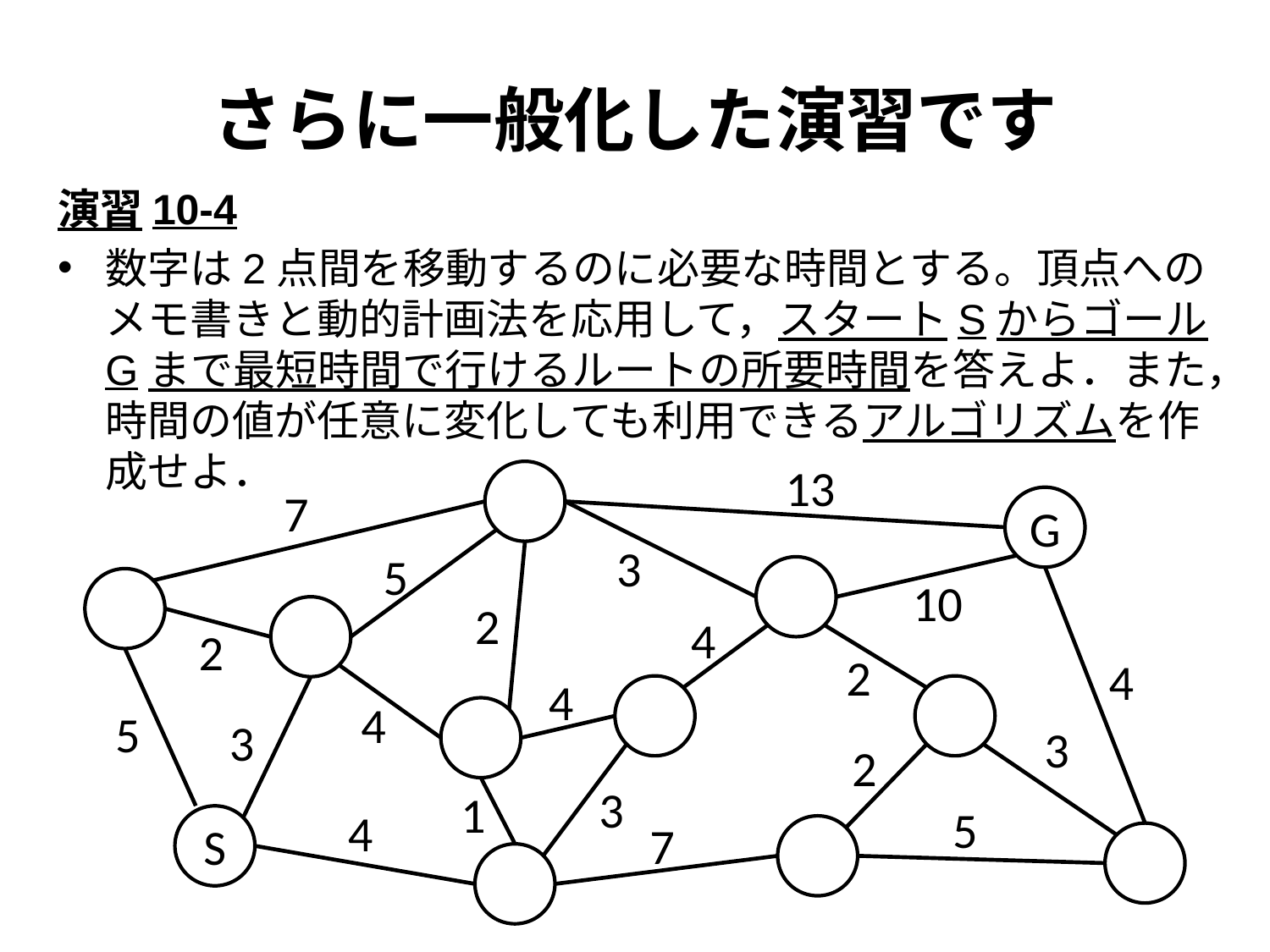

# さらに一般化した演習です
演習10-4
数字は2点間を移動するのに必要な時間とする。頂点へのメモ書きと動的計画法を応用して，スタートSからゴールGまで最短時間で行けるルートの所要時間を答えよ．また，時間の値が任意に変化しても利用できるアルゴリズムを作成せよ．
13

7
G
3
5

10

2

4
2
2
4
4

4
5

3
3
2
3
1
5
4
S
7